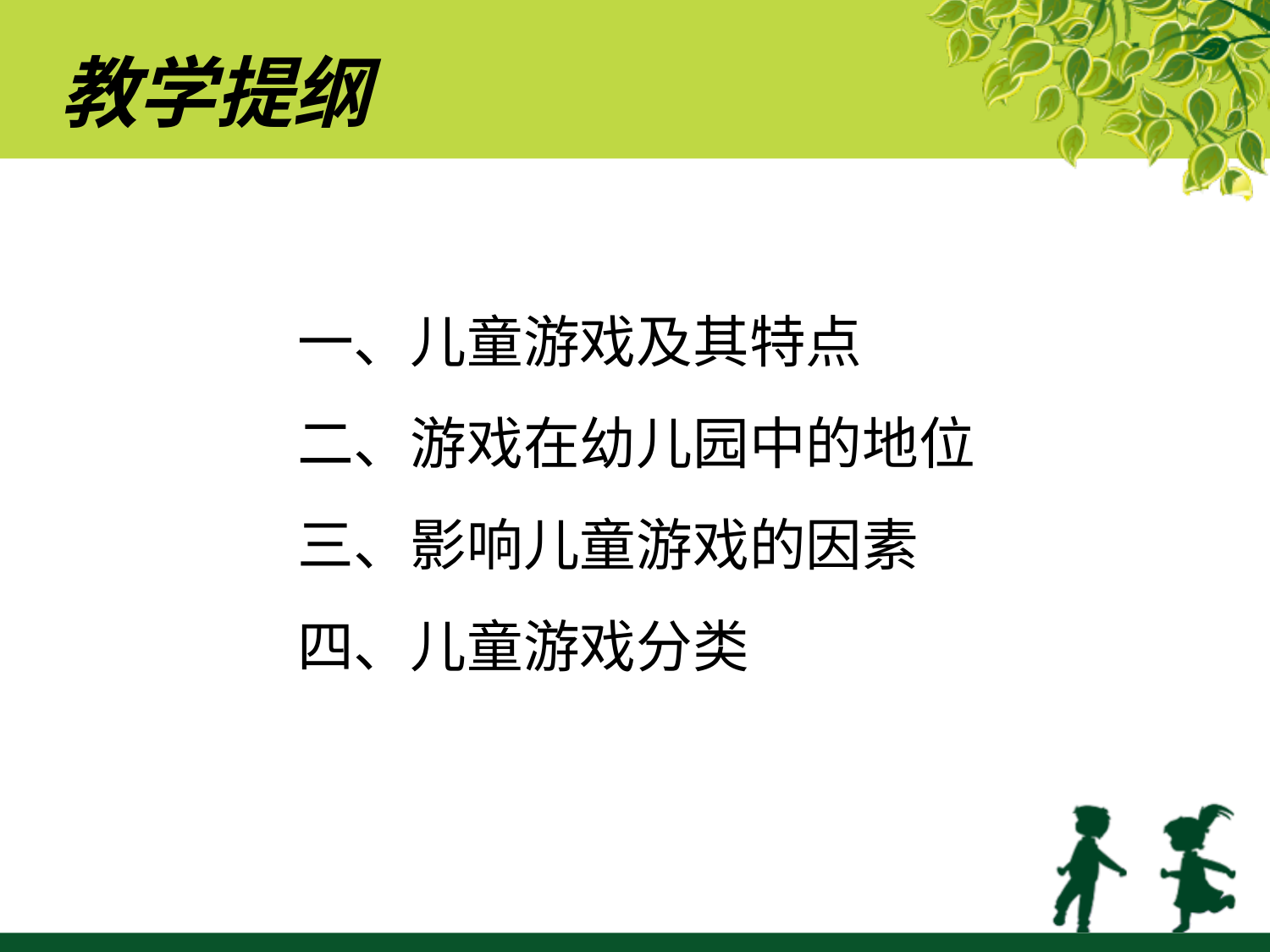

教学提纲
一、儿童游戏及其特点
二、游戏在幼儿园中的地位
三、影响儿童游戏的因素
四、儿童游戏分类